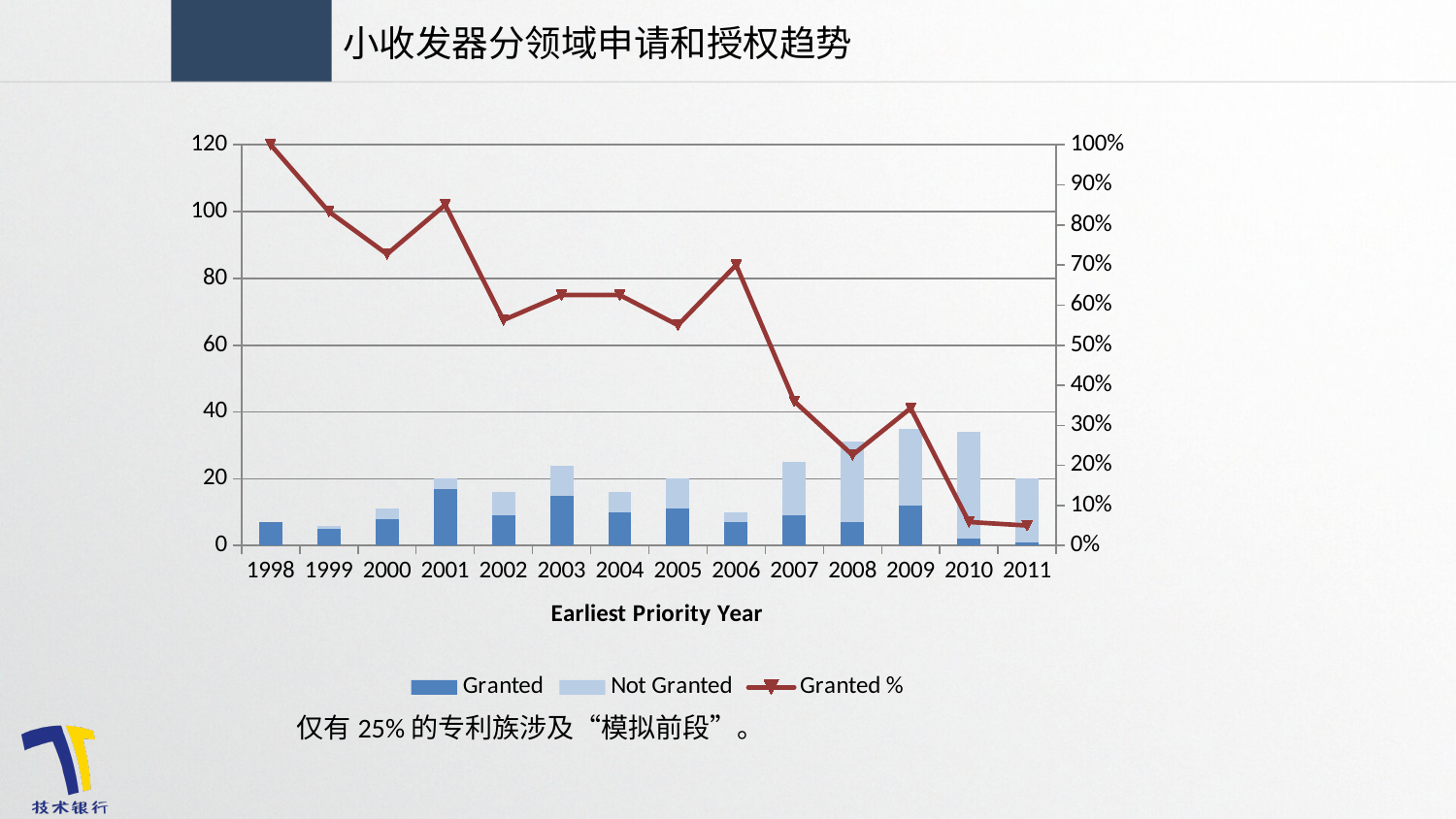

小收发器分领域申请和授权趋势

### Chart

| Category | Granted | Not Granted | Granted % |
|---|---|---|---|
| 1998 | 7.0 | None | 1.0 |
| 1999 | 5.0 | 1.0 | 0.833333333333333 |
| 2000 | 8.0 | 3.0 | 0.727272727272727 |
| 2001 | 17.0 | 3.0 | 0.85 |
| 2002 | 9.0 | 7.0 | 0.5625 |
| 2003 | 15.0 | 9.0 | 0.625 |
| 2004 | 10.0 | 6.0 | 0.625 |
| 2005 | 11.0 | 9.0 | 0.55 |
| 2006 | 7.0 | 3.0 | 0.7 |
| 2007 | 9.0 | 16.0 | 0.36 |
| 2008 | 7.0 | 24.0 | 0.225806451612903 |
| 2009 | 12.0 | 23.0 | 0.342857142857143 |
| 2010 | 2.0 | 32.0 | 0.0588235294117647 |
| 2011 | 1.0 | 19.0 | 0.05 |
仅有25%的专利族涉及“模拟前段”。